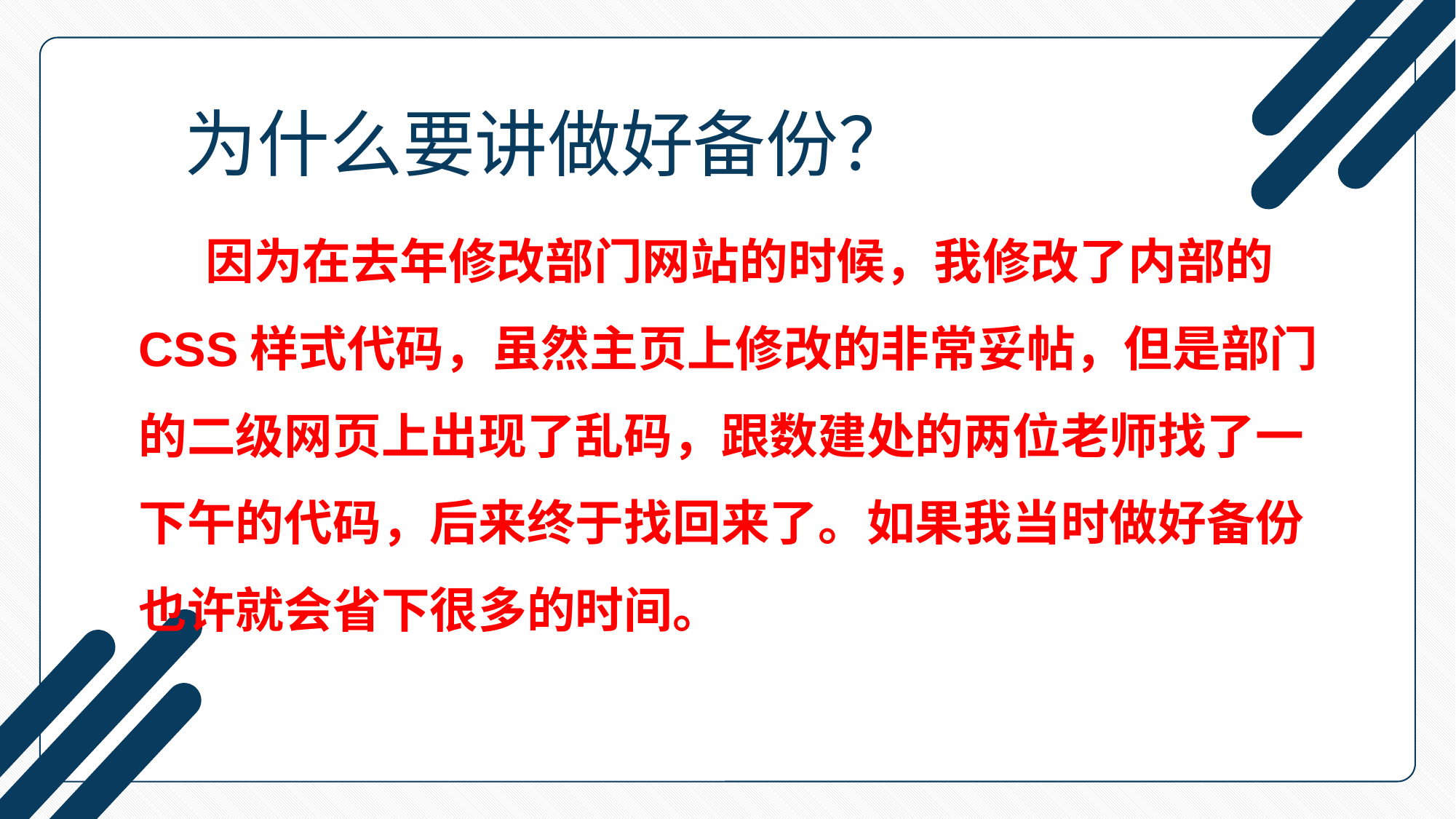

为什么要讲做好备份？
     因为在去年修改部门网站的时候，我修改了内部的
CSS样式代码，虽然主页上修改的非常妥帖，但是部门
的二级网页上出现了乱码，跟数建处的两位老师找了一
下午的代码，后来终于找回来了。如果我当时做好备份
也许就会省下很多的时间。